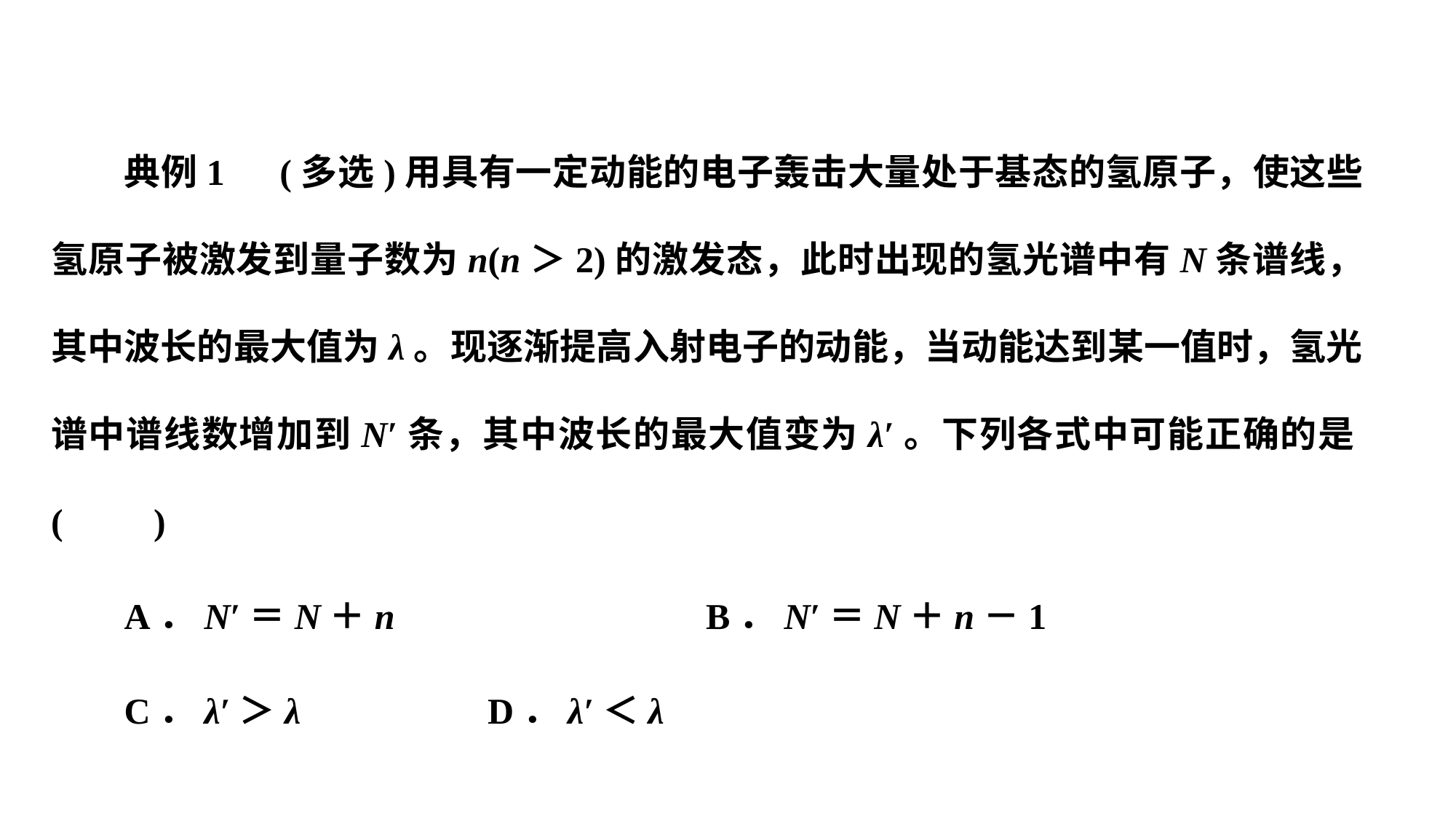

典例1　(多选)用具有一定动能的电子轰击大量处于基态的氢原子，使这些氢原子被激发到量子数为n(n＞2)的激发态，此时出现的氢光谱中有N条谱线，其中波长的最大值为λ。现逐渐提高入射电子的动能，当动能达到某一值时，氢光谱中谱线数增加到N′条，其中波长的最大值变为λ′。下列各式中可能正确的是(　　)
A．N′＝N＋n　　　　　　	B．N′＝N＋n－1
C．λ′＞λ		D．λ′＜λ